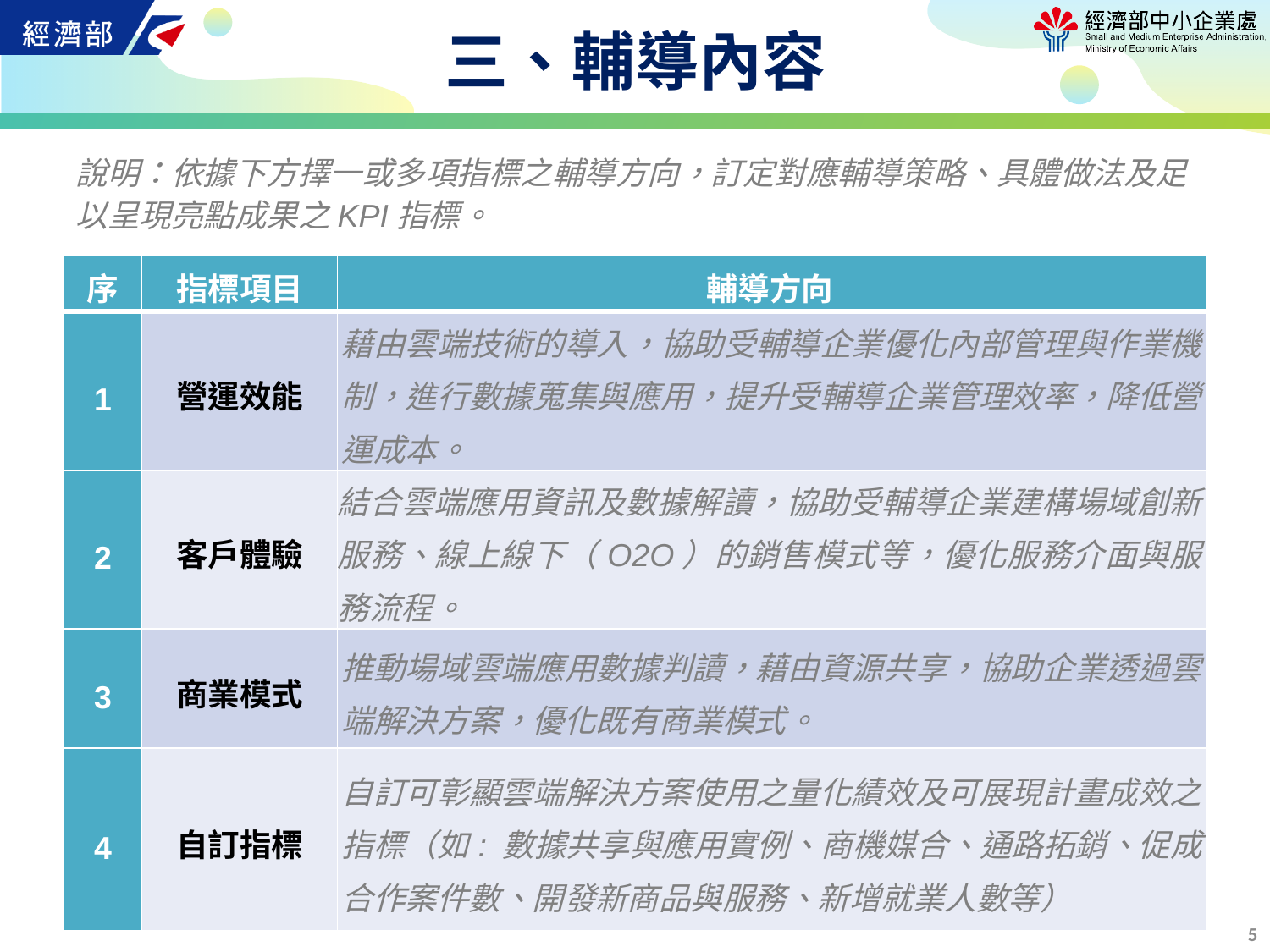

# 三、輔導內容
說明：依據下方擇一或多項指標之輔導方向，訂定對應輔導策略、具體做法及足以呈現亮點成果之KPI指標。
| 序 | 指標項目 | 輔導方向 |
| --- | --- | --- |
| 1 | 營運效能 | 藉由雲端技術的導入，協助受輔導企業優化內部管理與作業機制，進行數據蒐集與應用，提升受輔導企業管理效率，降低營運成本。 |
| 2 | 客戶體驗 | 結合雲端應用資訊及數據解讀，協助受輔導企業建構場域創新服務、線上線下（O2O）的銷售模式等，優化服務介面與服務流程。 |
| 3 | 商業模式 | 推動場域雲端應用數據判讀，藉由資源共享，協助企業透過雲端解決方案，優化既有商業模式。 |
| 4 | 自訂指標 | 自訂可彰顯雲端解決方案使用之量化績效及可展現計畫成效之指標（如: 數據共享與應用實例、商機媒合、通路拓銷、促成合作案件數、開發新商品與服務、新增就業人數等） |
5